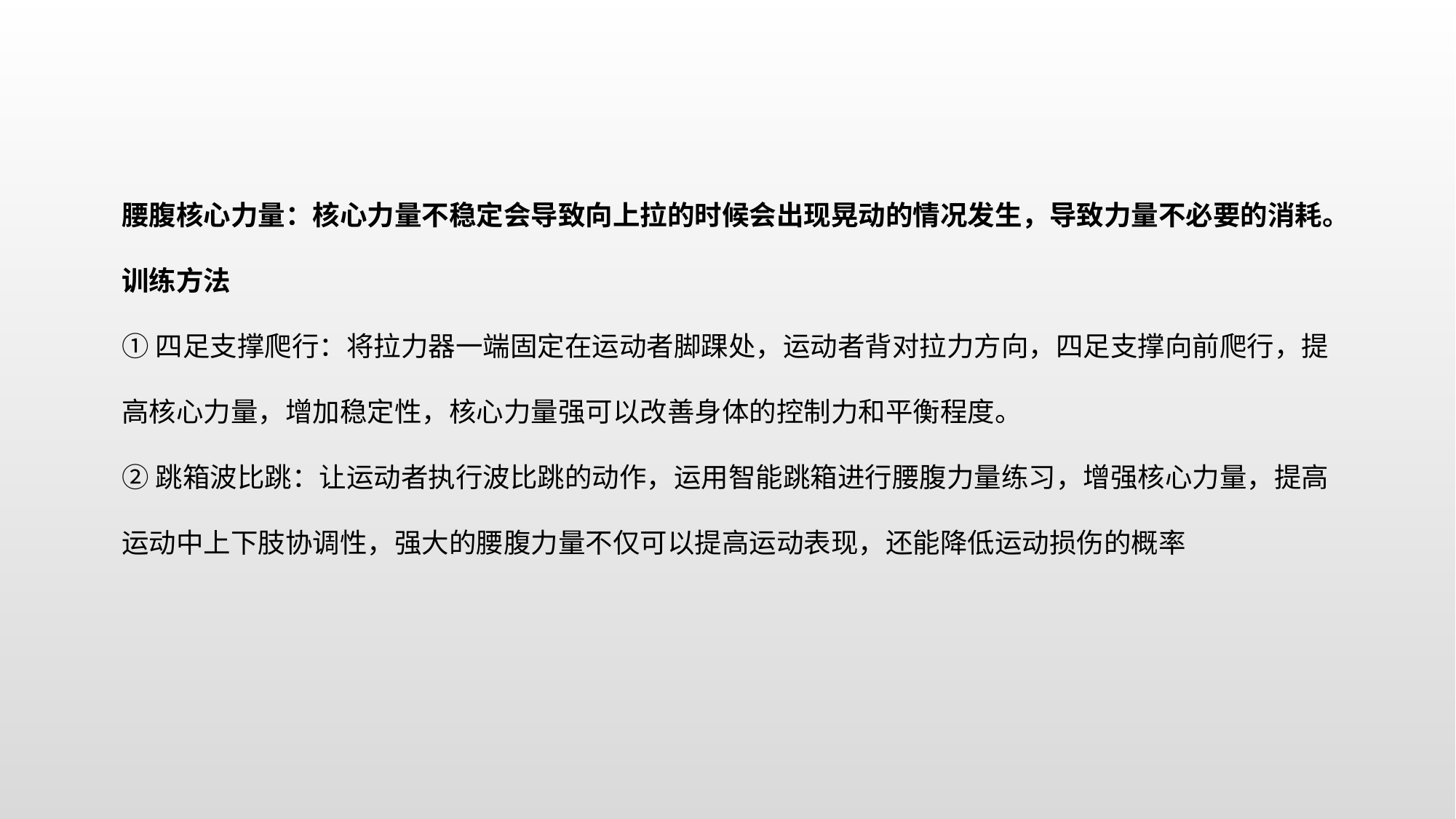

腰腹核心力量：核心力量不稳定会导致向上拉的时候会出现晃动的情况发生，导致力量不必要的消耗。
训练方法
①四足支撑爬行：将拉力器一端固定在运动者脚踝处，运动者背对拉力方向，四足支撑向前爬行，提高核心力量，增加稳定性，核心力量强可以改善身体的控制力和平衡程度。
②跳箱波比跳：让运动者执行波比跳的动作，运用智能跳箱进行腰腹力量练习，增强核心力量，提高运动中上下肢协调性，强大的腰腹力量不仅可以提高运动表现，还能降低运动损伤的概率